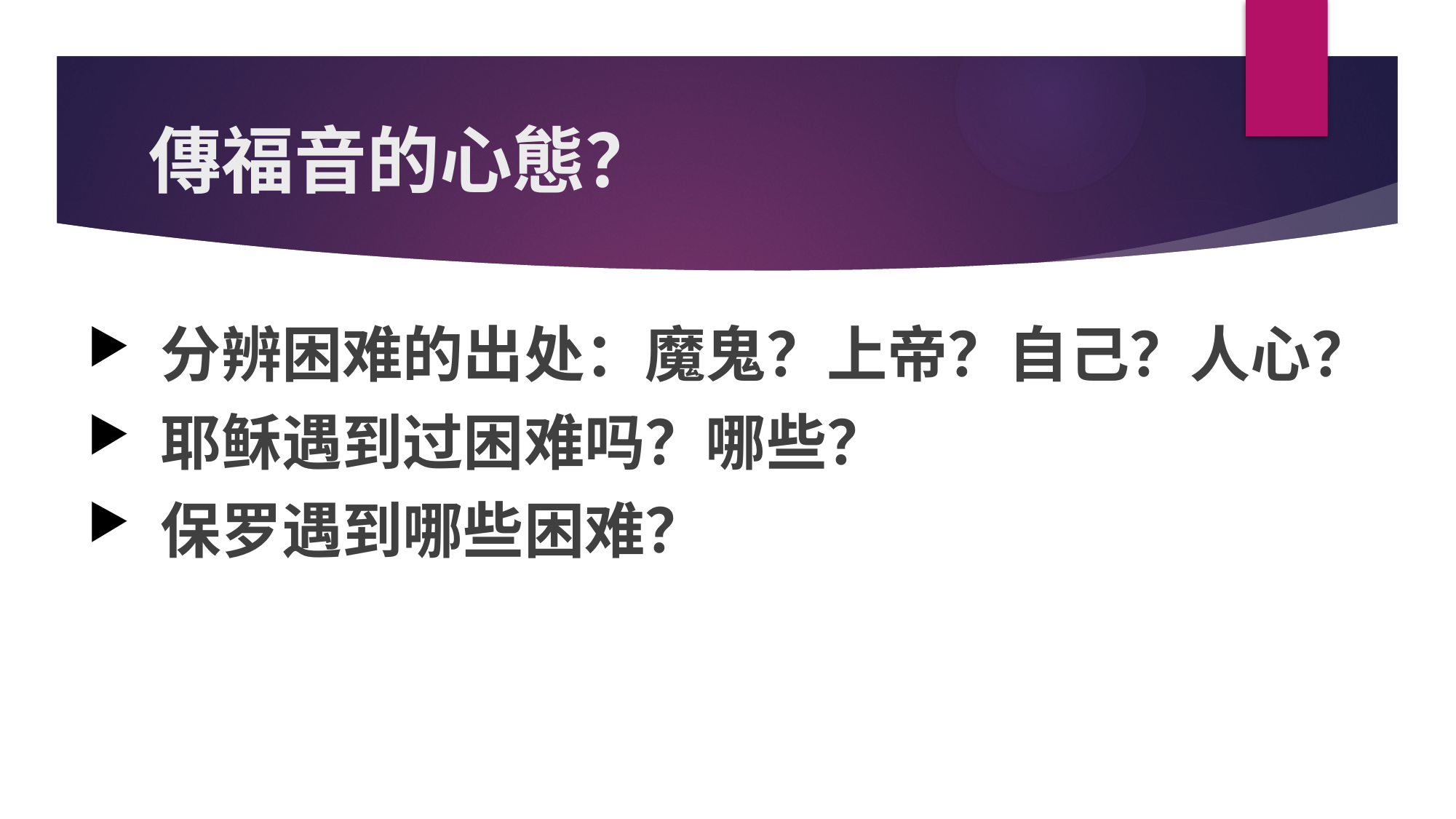

# 傳福音的心態？
 分辨困难的出处：魔鬼？上帝？自己？人心？
 耶稣遇到过困难吗？哪些？
 保罗遇到哪些困难？